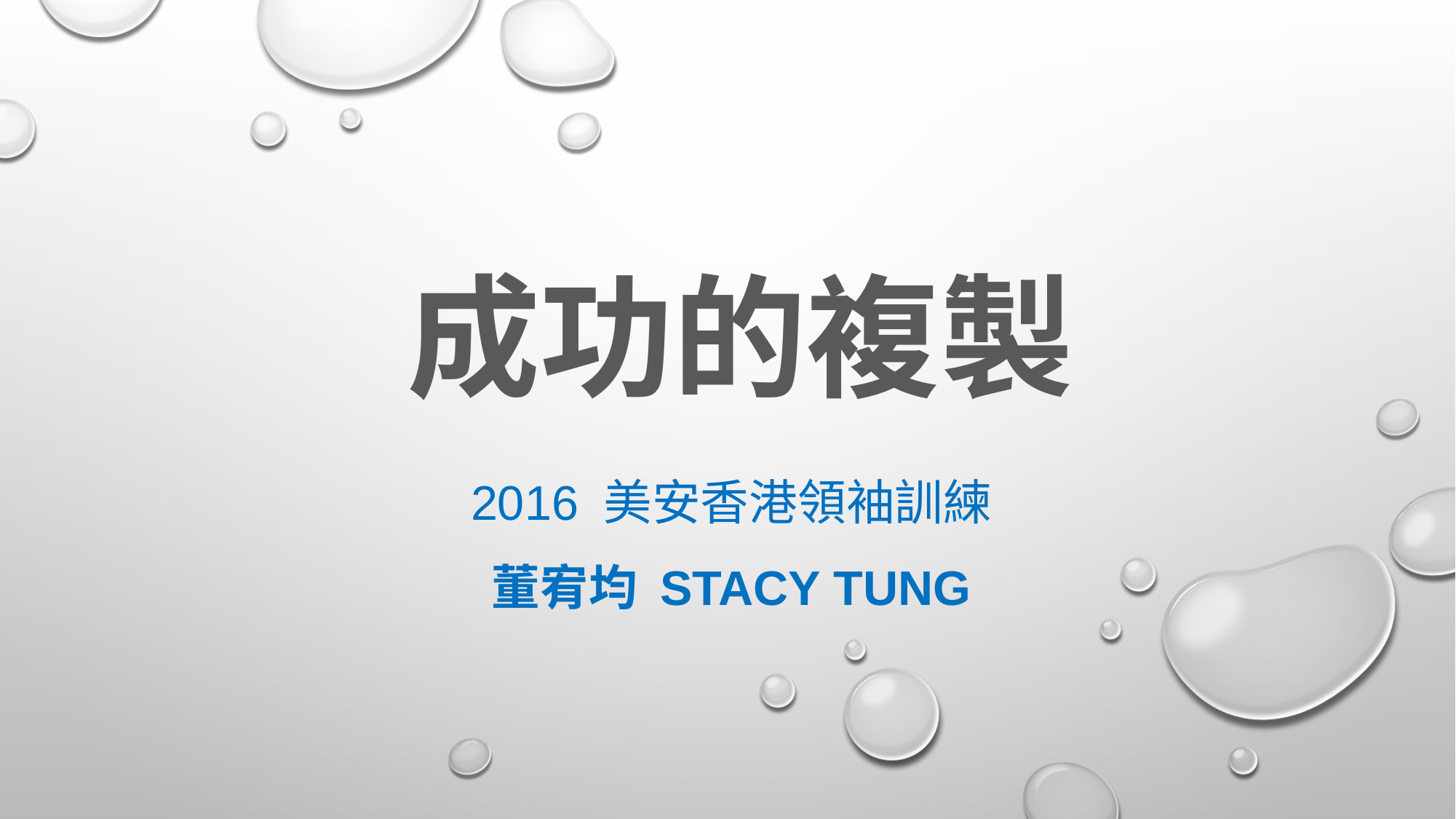

# 成功的複製
2016 美安香港領袖訓練
董宥均 Stacy Tung